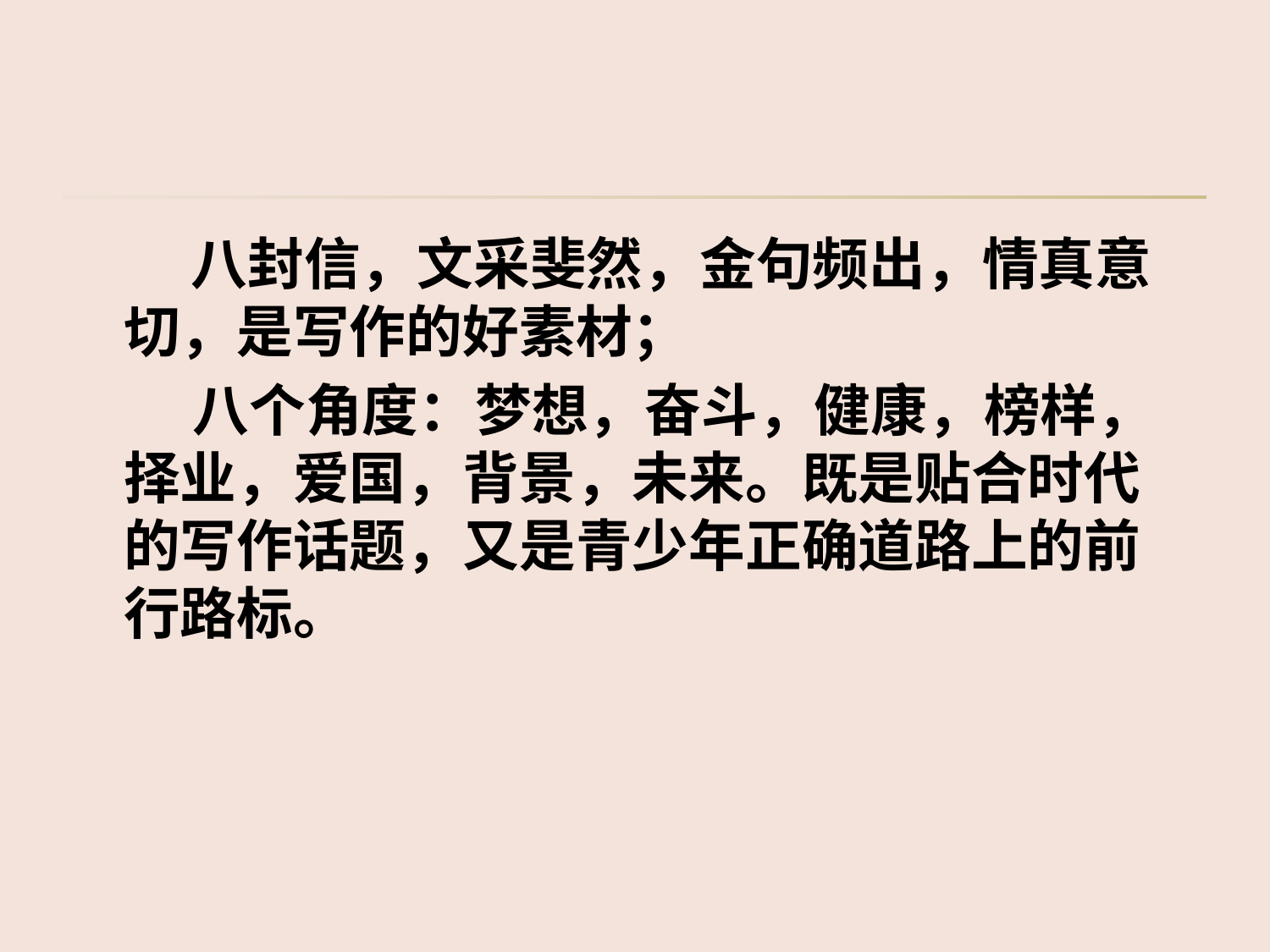

八封信，文采斐然，金句频出，情真意切，是写作的好素材；
        八个角度：梦想，奋斗，健康，榜样，择业，爱国，背景，未来。既是贴合时代的写作话题，又是青少年正确道路上的前行路标。